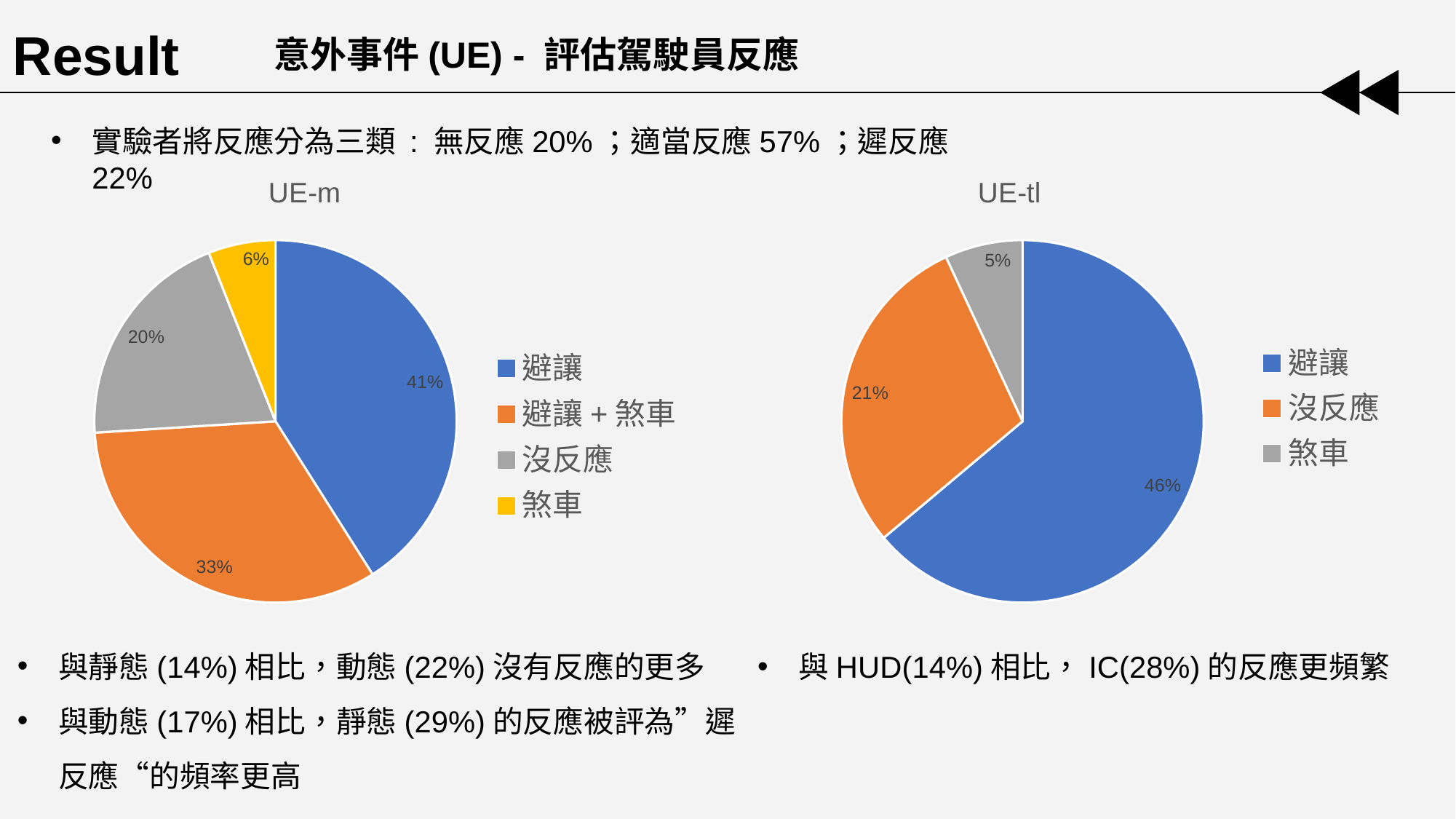

Result
意外事件(UE) - 評估駕駛員反應

實驗者將反應分為三類 : 無反應20%；適當反應57%；遲反應22%

### Chart:

| Category | UE-m |
|---|---|
| 避讓 | 0.41 |
| 避讓+煞車 | 0.33 |
| 沒反應 | 0.2 |
| 煞車 | 0.06 |

### Chart:

| Category | UE-tl |
|---|---|
| 避讓 | 0.46 |
| 沒反應 | 0.21 |
| 煞車 | 0.05 |
與靜態(14%)相比，動態(22%)沒有反應的更多
與動態(17%)相比，靜態(29%)的反應被評為”遲反應“的頻率更高
與HUD(14%)相比，IC(28%)的反應更頻繁